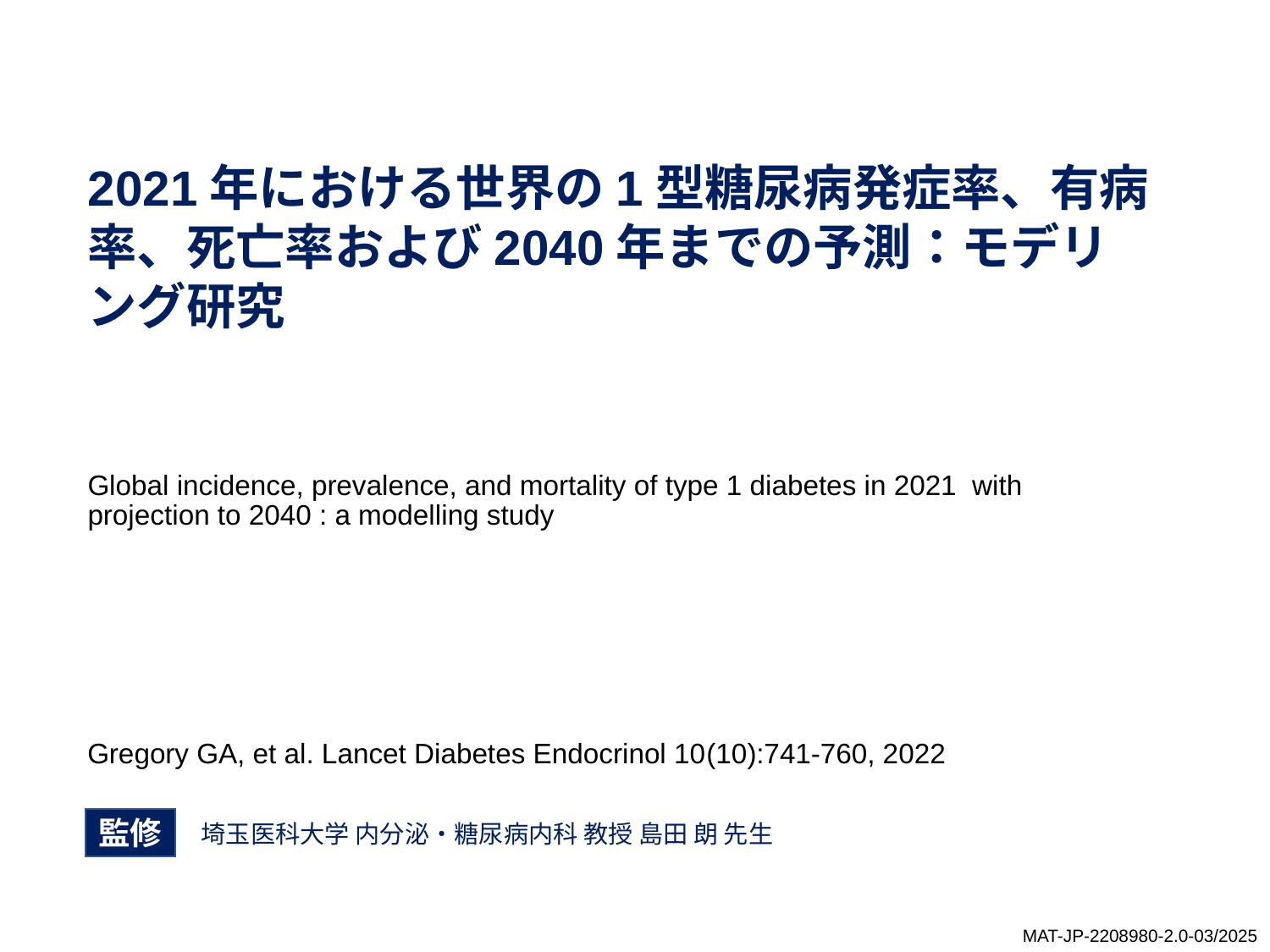

2021年における世界の1型糖尿病発症率、有病率、死亡率および2040年までの予測：モデリング研究
Global incidence, prevalence, and mortality of type 1 diabetes in 2021  with projection to 2040 : a modelling study
Gregory GA, et al. Lancet Diabetes Endocrinol 10(10):741-760, 2022
監修

埼玉医科大学 内分泌・糖尿病内科 教授 島田 朗 先生
MAT-JP-2208980-2.0-03/2025